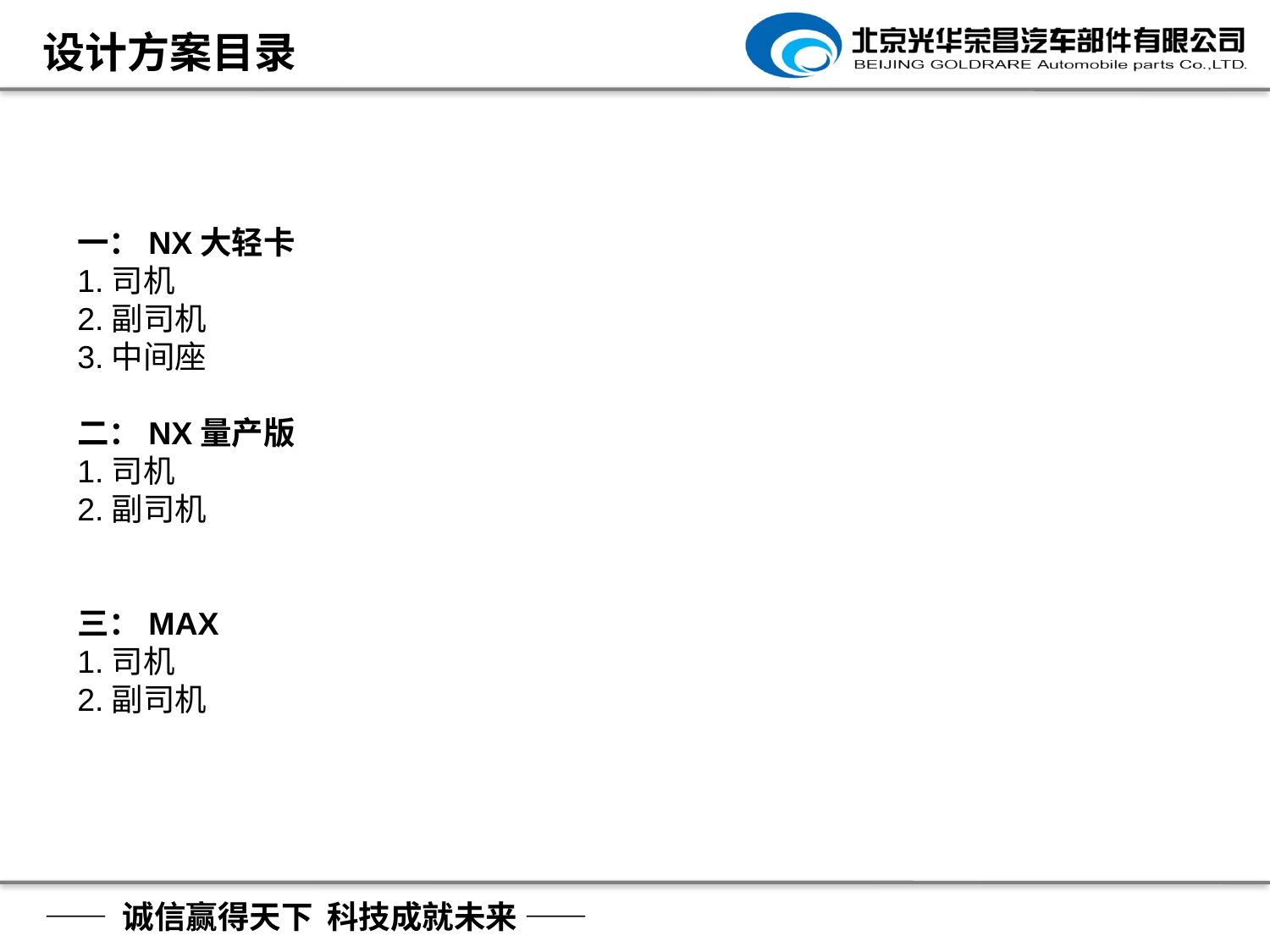

设计方案目录
一：NX大轻卡
1.司机
2.副司机
3.中间座

二：NX量产版
1.司机
2.副司机

三：MAX
1.司机
2.副司机